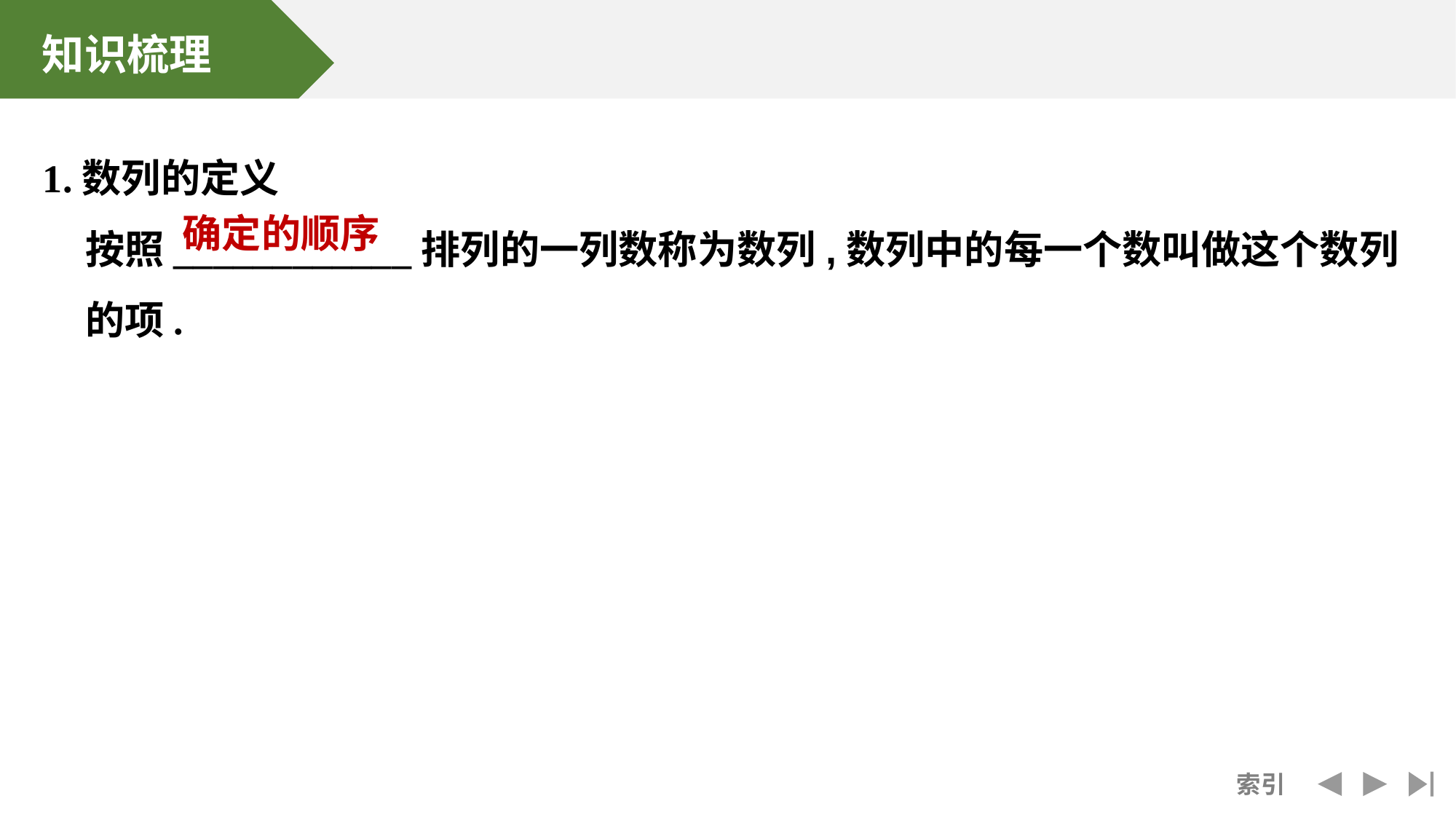

1.数列的定义
	按照____________排列的一列数称为数列,数列中的每一个数叫做这个数列的项.
确定的顺序